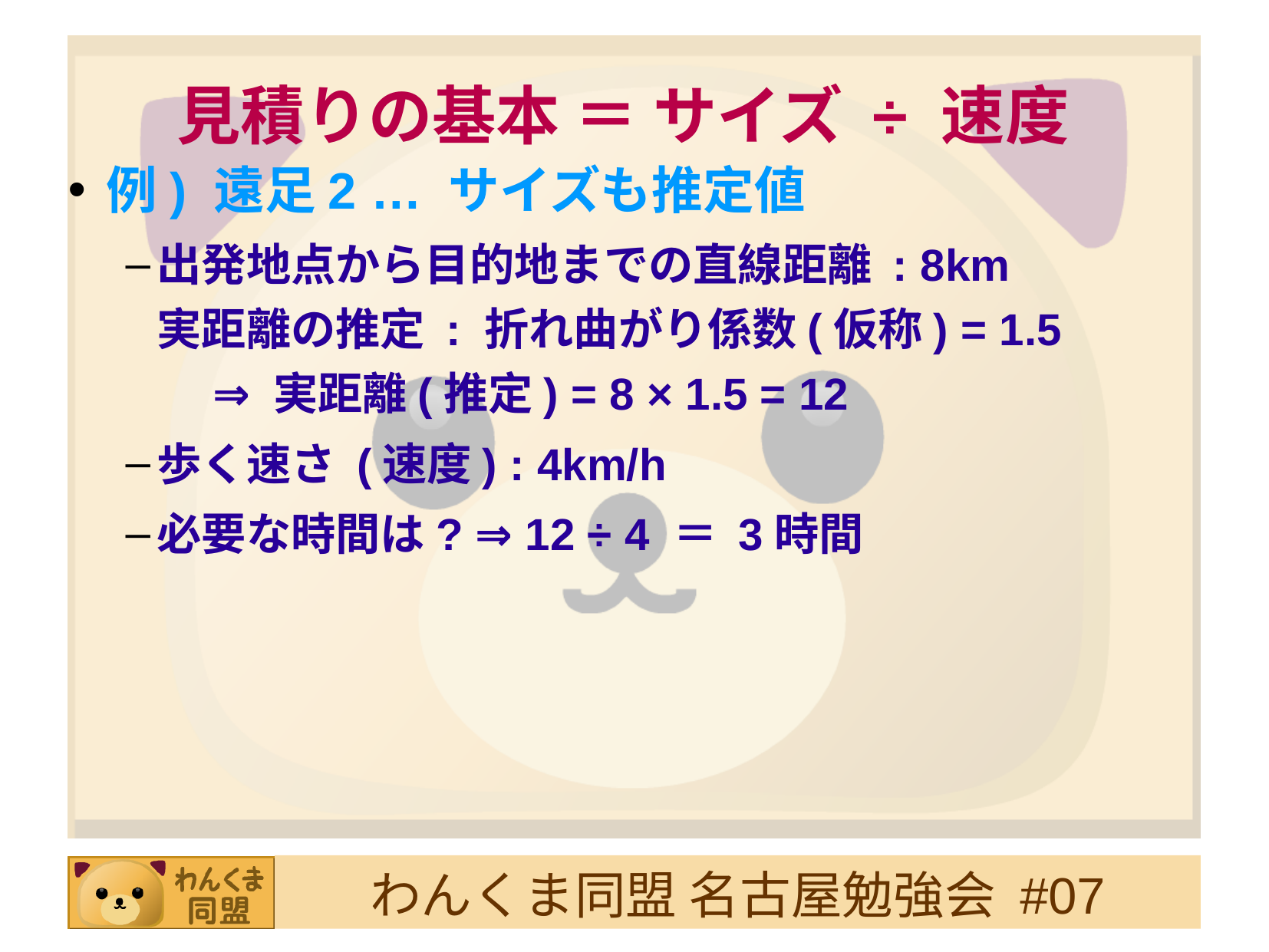

# 見積りの基本 ＝ サイズ ÷ 速度
例) 遠足2 … サイズも推定値
出発地点から目的地までの直線距離 : 8km
実距離の推定 : 折れ曲がり係数(仮称) = 1.5
	⇒ 実距離(推定) = 8 × 1.5 = 12
歩く速さ (速度) : 4km/h
必要な時間は? ⇒ 12 ÷ 4 ＝ 3時間